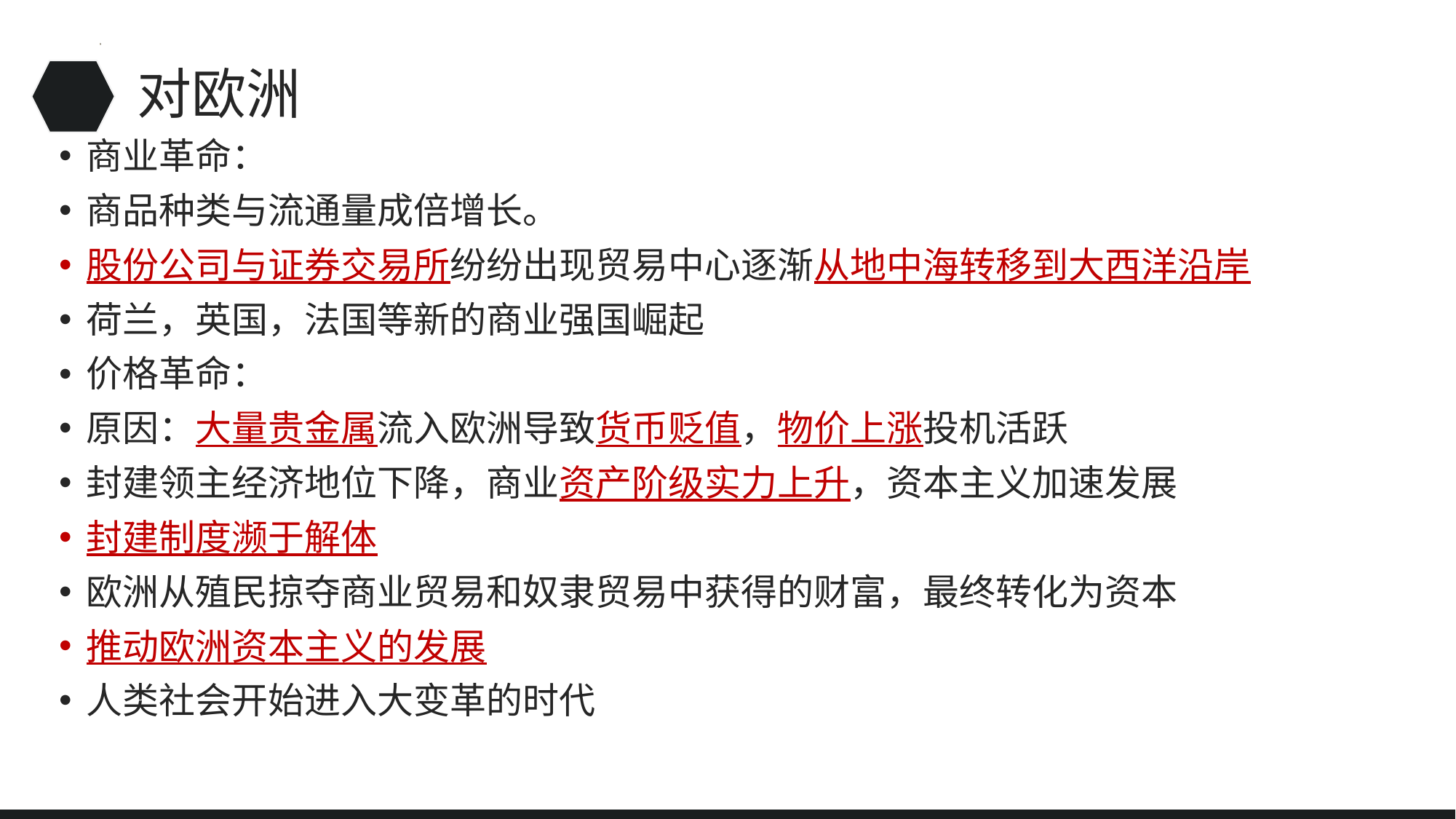

# 对欧洲
商业革命：
商品种类与流通量成倍增长。
股份公司与证券交易所纷纷出现贸易中心逐渐从地中海转移到大西洋沿岸
荷兰，英国，法国等新的商业强国崛起
价格革命：
原因：大量贵金属流入欧洲导致货币贬值，物价上涨投机活跃
封建领主经济地位下降，商业资产阶级实力上升，资本主义加速发展
封建制度濒于解体
欧洲从殖民掠夺商业贸易和奴隶贸易中获得的财富，最终转化为资本
推动欧洲资本主义的发展
人类社会开始进入大变革的时代